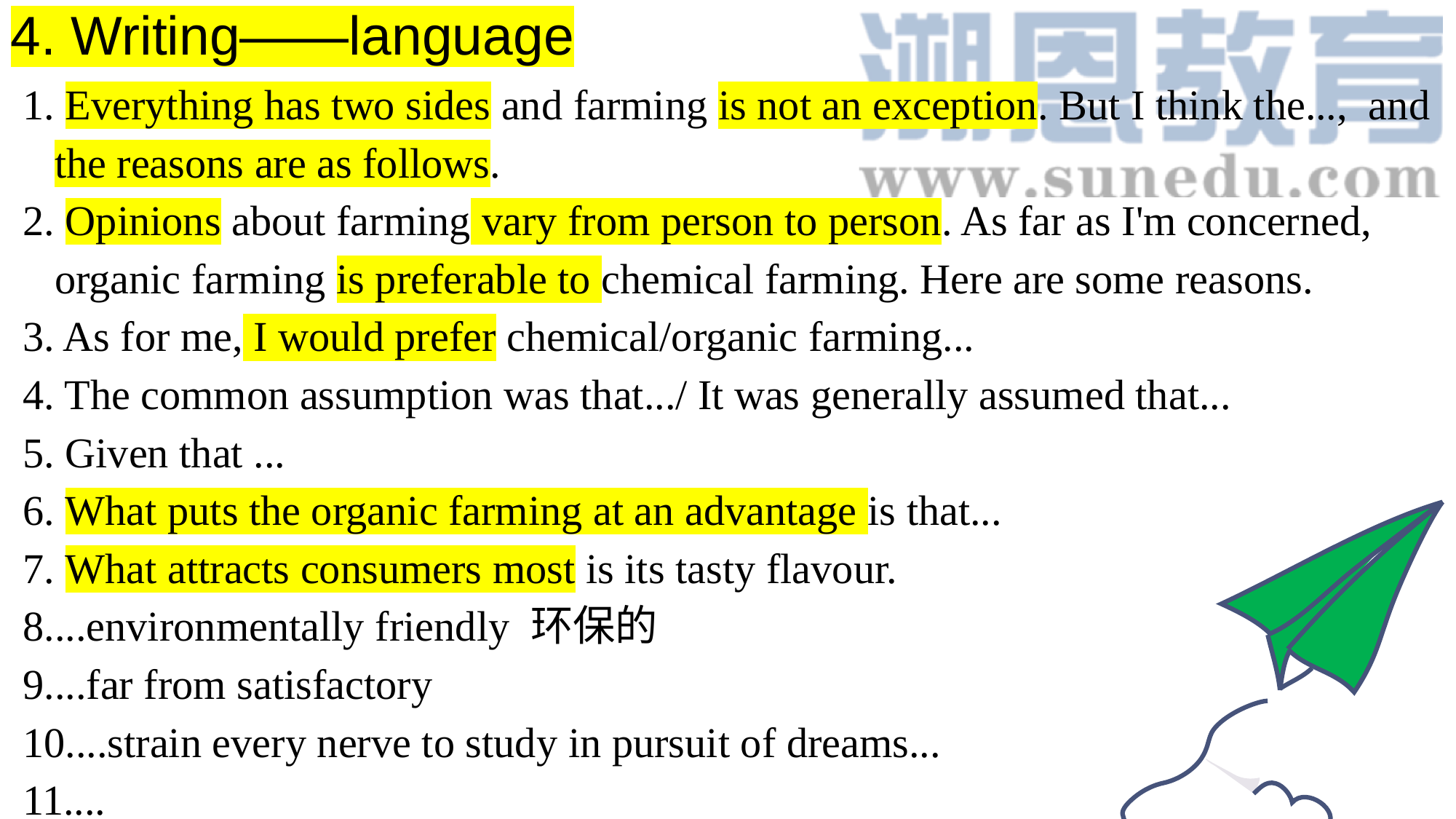

4. Writing——language
1. Everything has two sides and farming is not an exception. But I think the...,  and
   the reasons are as follows.
2. Opinions about farming vary from person to person. As far as I'm concerned,
   organic farming is preferable to chemical farming. Here are some reasons.
3. As for me, I would prefer chemical/organic farming...
4. The common assumption was that.../ It was generally assumed that...
5. Given that ...
6. What puts the organic farming at an advantage is that...
7. What attracts consumers most is its tasty flavour.
8....environmentally friendly 环保的
9....far from satisfactory
10....strain every nerve to study in pursuit of dreams...
11....